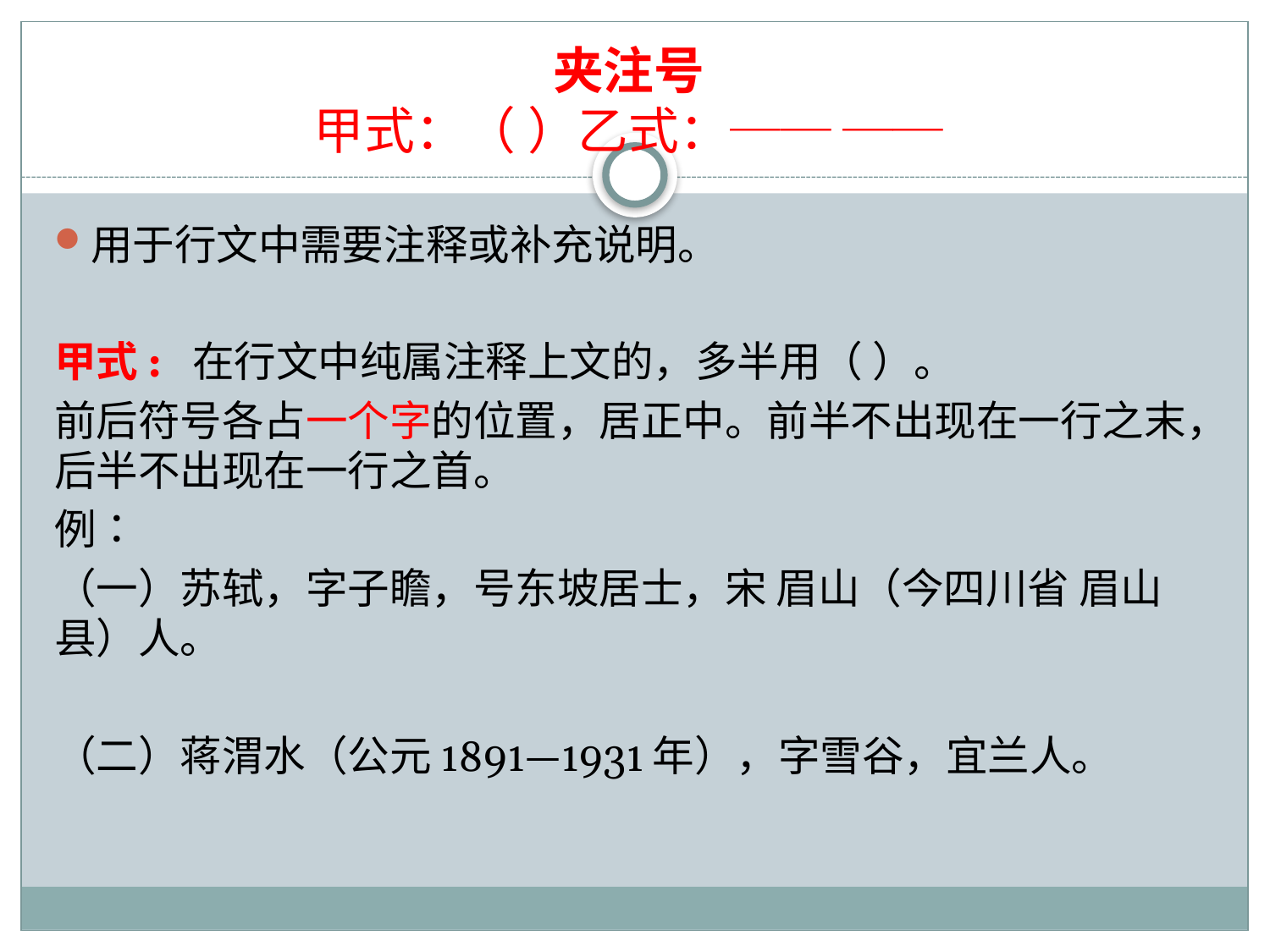

# 夹注号 甲式：（ ）乙式：── ──
用于行文中需要注释或补充说明。

甲式:  在行文中纯属注释上文的，多半用（ ）。
前后符号各占一个字的位置，居正中。前半不出现在一行之末，后半不出现在一行之首。
例：
（一）苏轼，字子瞻，号东坡居士，宋 眉山（今四川省 眉山县）人。

（二）蒋渭水（公元1891—1931年），字雪谷，宜兰人。